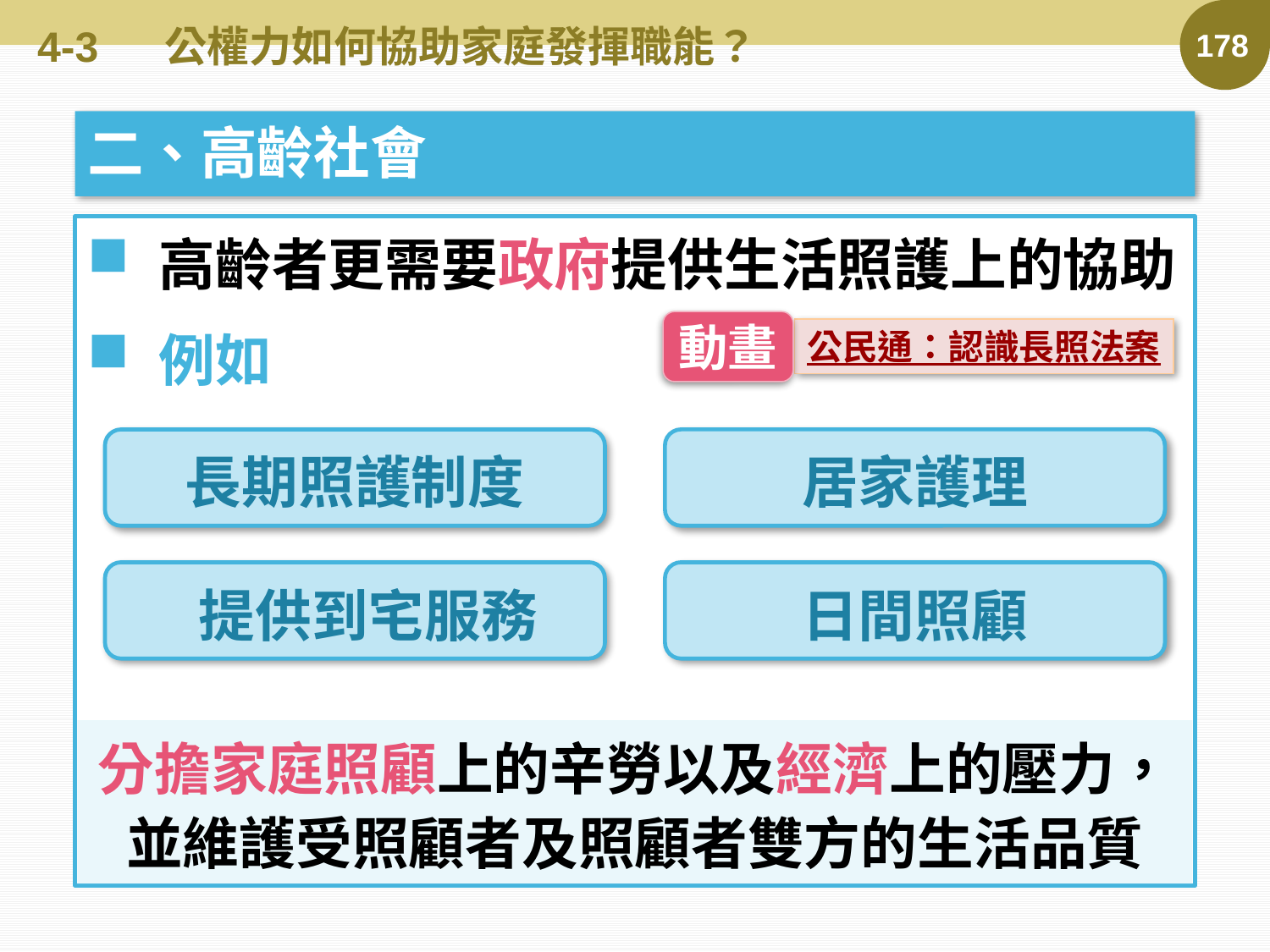

# 4-3	公權力如何協助家庭發揮職能？
178
二、高齡社會
高齡者更需要政府提供生活照護上的協助
例如
動畫
公民通：認識長照法案
長期照護制度
居家護理
 提供到宅服務
日間照顧
分擔家庭照顧上的辛勞以及經濟上的壓力，並維護受照顧者及照顧者雙方的生活品質